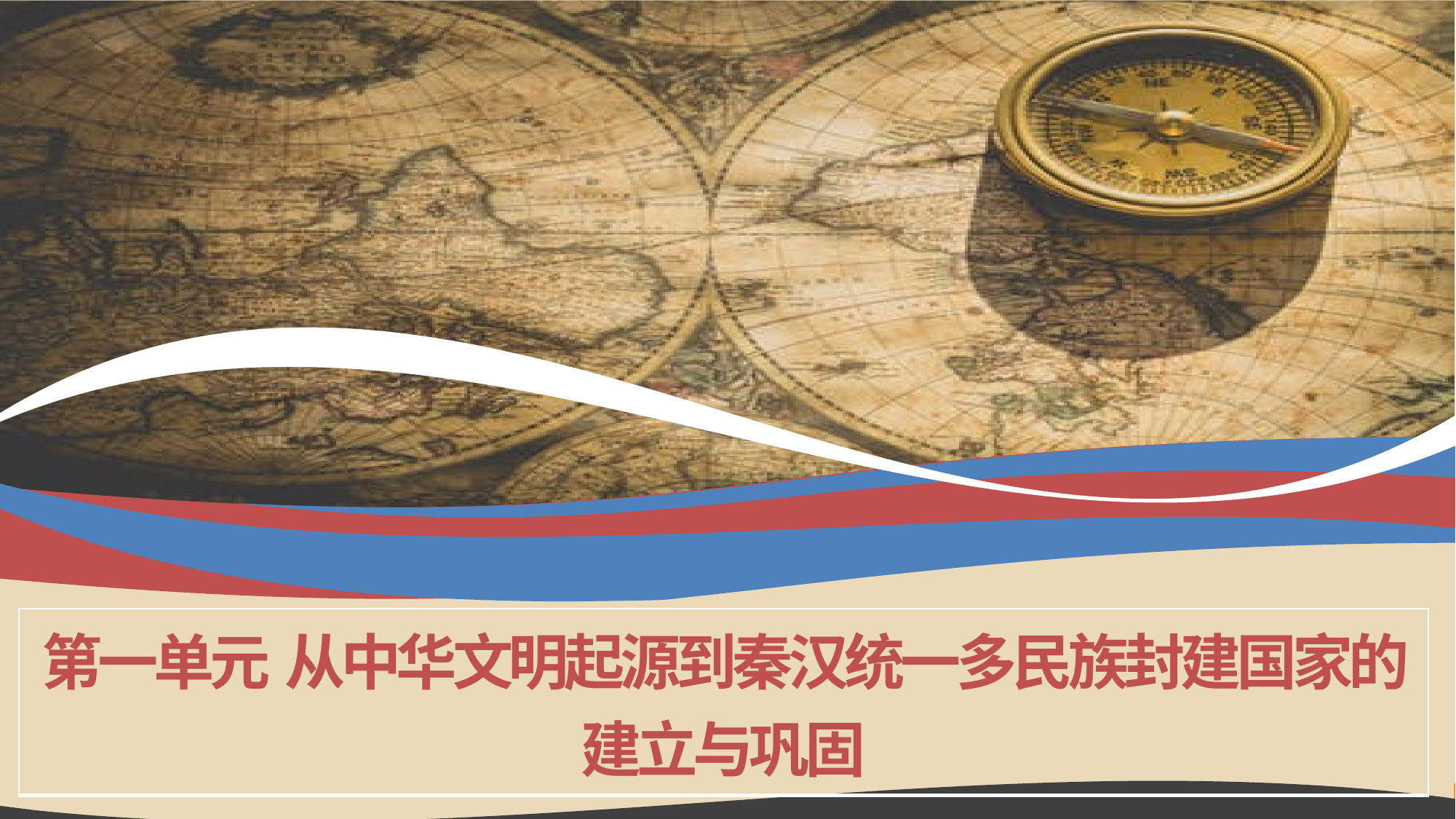

| 第一单元 从中华文明起源到秦汉统一多民族封建国家的建立与巩固 |
| --- |